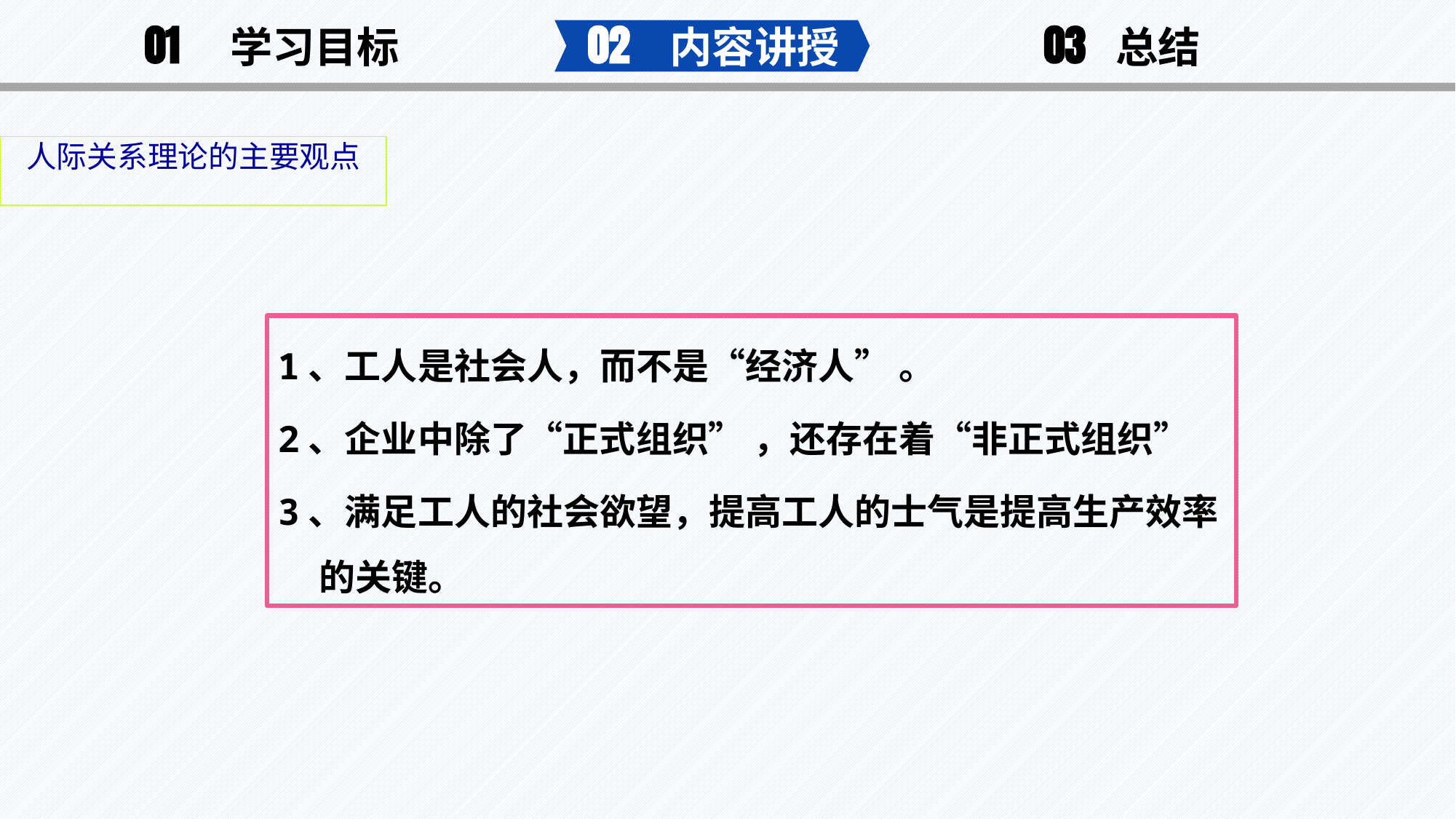

02   内容讲授
03  总结
01    学习目标

人际关系理论的主要观点
1、工人是社会人，而不是“经济人” 。
2、企业中除了“正式组织” ，还存在着“非正式组织”
3、满足工人的社会欲望，提高工人的士气是提高生产效率的关键。